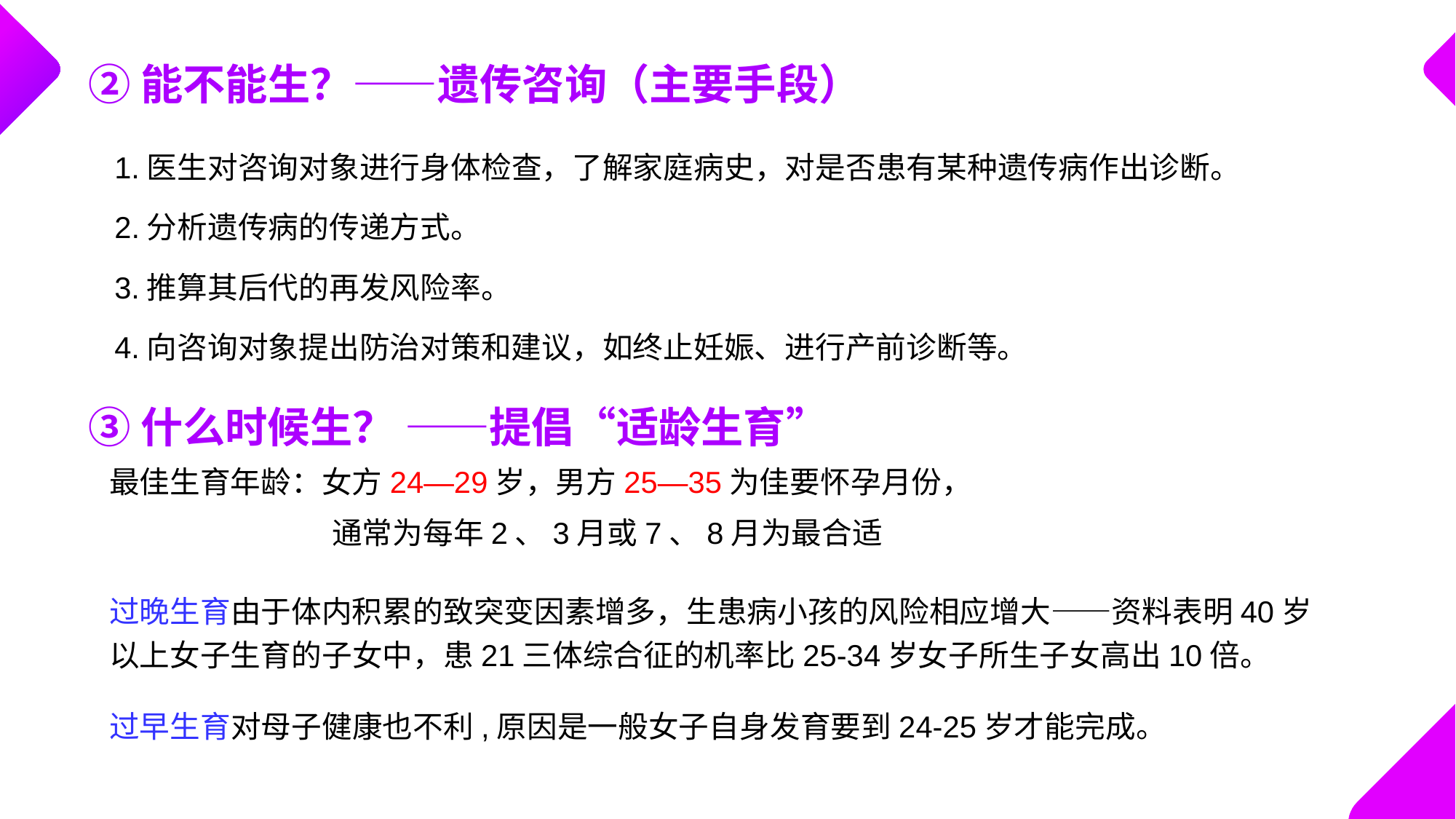

②能不能生？——遗传咨询（主要手段）
    1.医生对咨询对象进行身体检查，了解家庭病史，对是否患有某种遗传病作出诊断。
    2.分析遗传病的传递方式。
    3.推算其后代的再发风险率。
    4.向咨询对象提出防治对策和建议，如终止妊娠、进行产前诊断等。
③什么时候生？ ——提倡“适龄生育”
最佳生育年龄：女方24—29岁，男方25—35为佳要怀孕月份，
                                通常为每年2、3月或7、8月为最合适
过晚生育由于体内积累的致突变因素增多，生患病小孩的风险相应增大——资料表明40岁以上女子生育的子女中，患21三体综合征的机率比25-34岁女子所生子女高出10倍。
过早生育对母子健康也不利,原因是一般女子自身发育要到24-25岁才能完成。